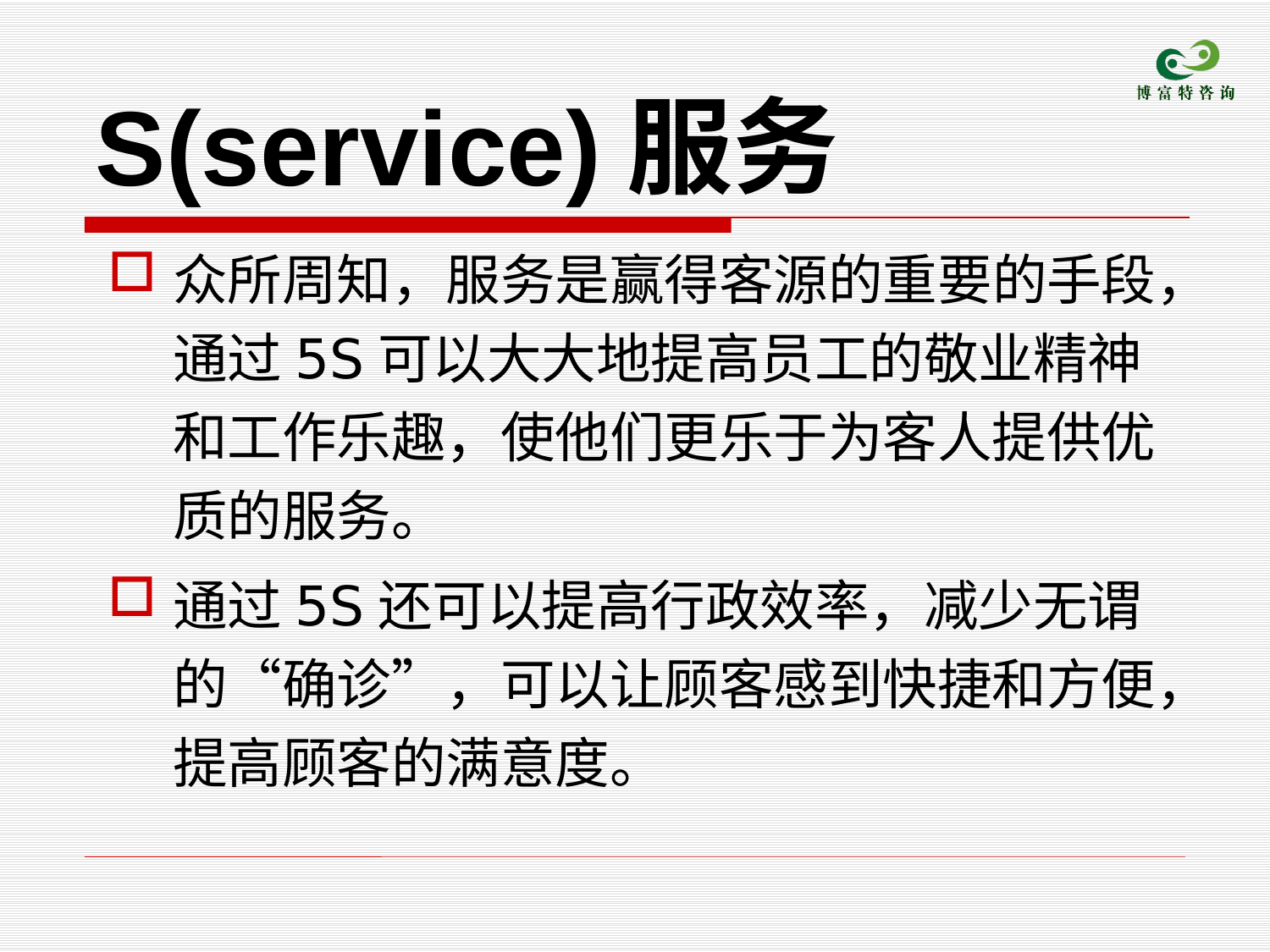

S(service)服务
众所周知，服务是赢得客源的重要的手段，通过5S可以大大地提高员工的敬业精神和工作乐趣，使他们更乐于为客人提供优质的服务。
通过5S还可以提高行政效率，减少无谓的“确诊”，可以让顾客感到快捷和方便，提高顾客的满意度。
26